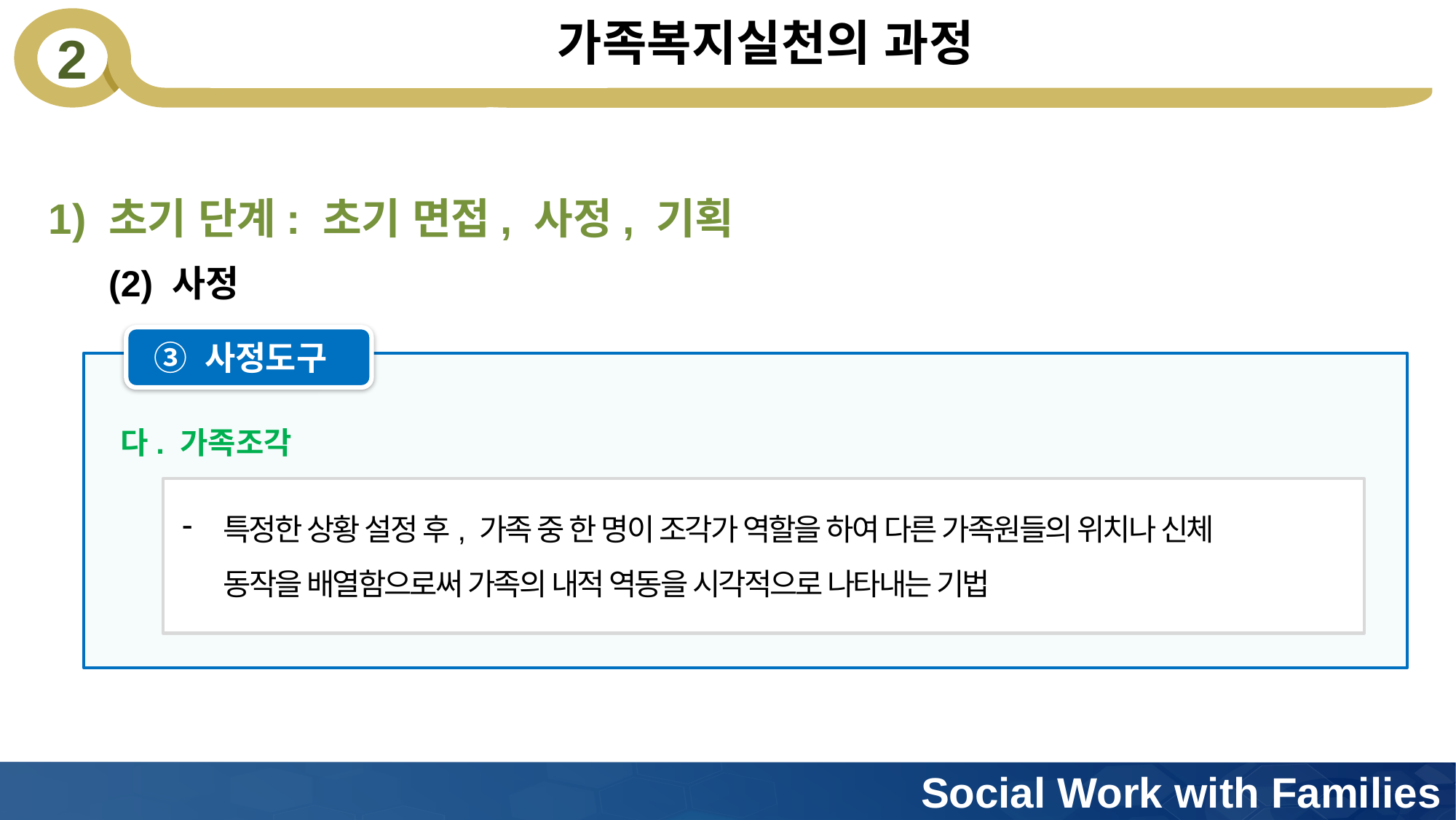

# 가족복지실천의 과정
1) 초기 단계: 초기 면접, 사정, 기획
(2) 사정

③ 사정도구

다. 가족조각

특정한 상황 설정 후, 가족 중 한 명이 조각가 역할을 하여 다른 가족원들의 위치나 신체
     동작을 배열함으로써 가족의 내적 역동을 시각적으로 나타내는 기법